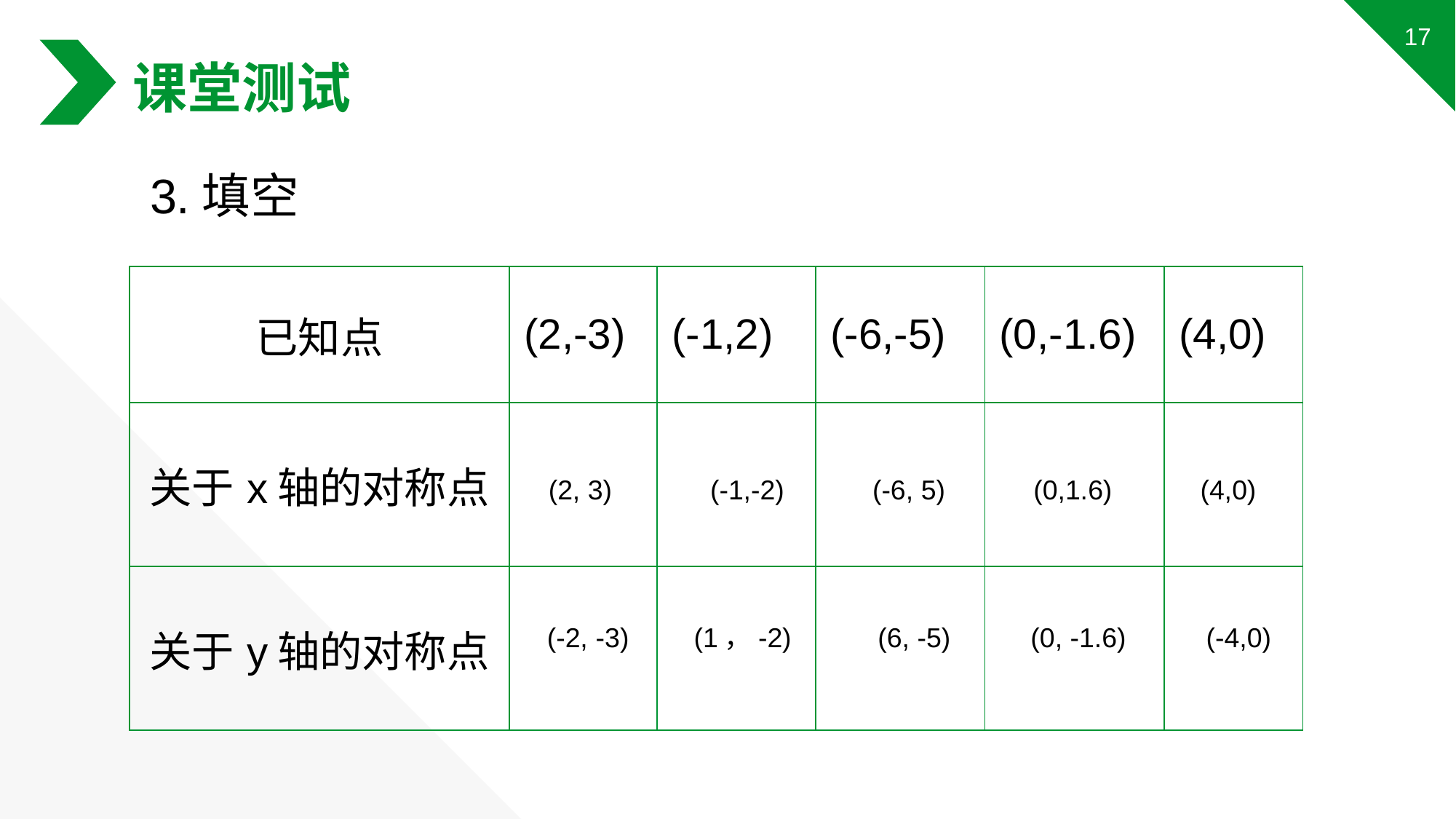

课堂测试
   3.填空
| 已知点 | (2,-3) | (-1,2) | (-6,-5) | (0,-1.6) | (4,0) |
| --- | --- | --- | --- | --- | --- |
| 关于x轴的对称点 |  |  |  |  |  |
| 关于y轴的对称点 |  |  |  |  |  |
(2, 3)
(-1,-2)
(-6, 5)
(0,1.6)
(4,0)
(-2, -3)
(1，-2)
(6, -5)
(0, -1.6)
(-4,0)